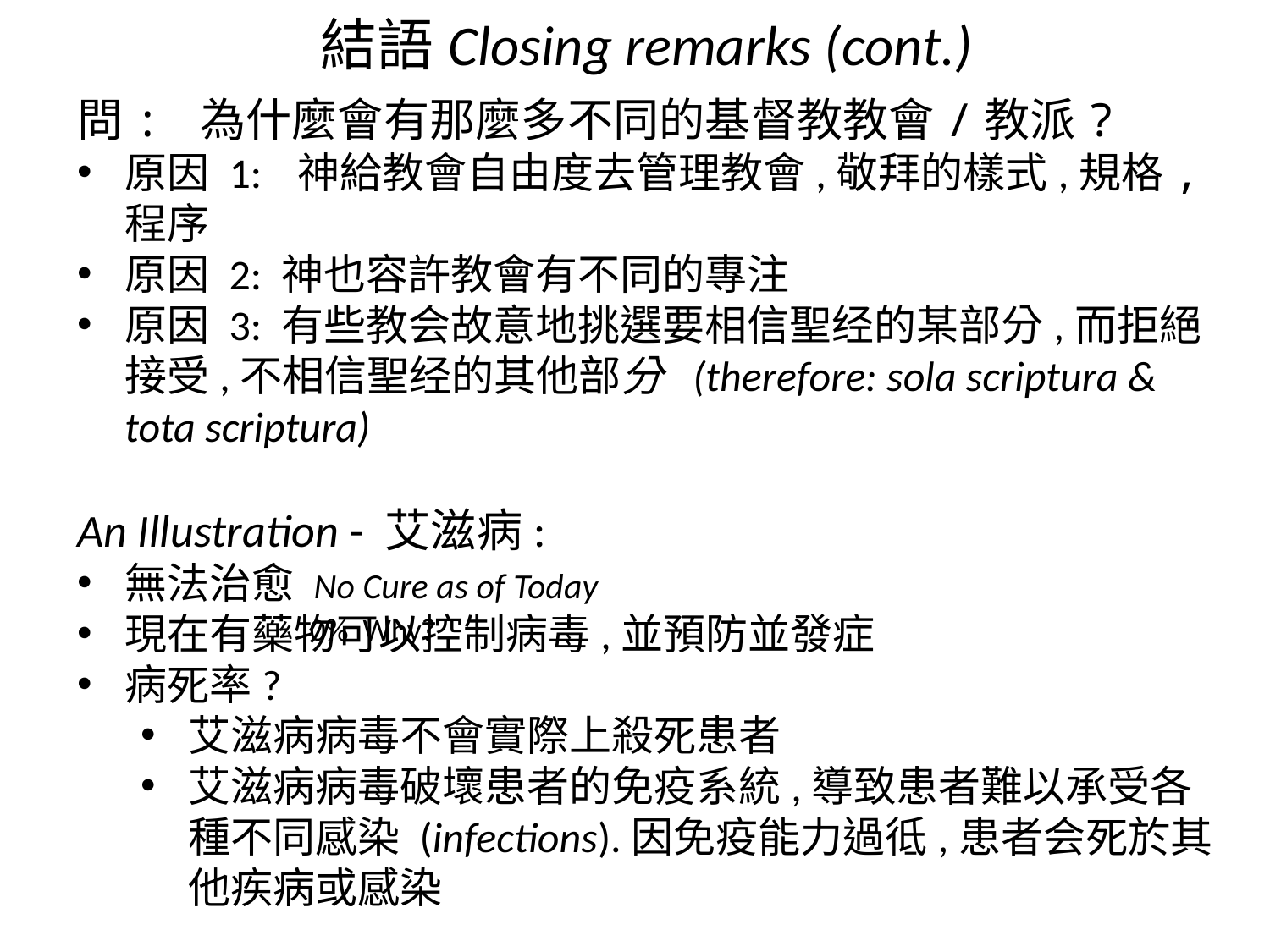

結語 Closing remarks (cont.)
問: 為什麼會有那麼多不同的基督教教會/教派?
原因 1: 神給教會自由度去管理教會,敬拜的樣式,規格,程序
原因 2: 神也容許教會有不同的專注
原因 3: 有些教会故意地挑選要相信聖经的某部分,而拒絕接受,不相信聖经的其他部分  (therefore: sola scriptura & tota scriptura)

An Illustration - 艾滋病:
無法治愈 No Cure as of Today
現在有藥物可以控制病毒,並預防並發症
病死率?
艾滋病病毒不會實際上殺死患者
艾滋病病毒破壞患者的免疫系統,導致患者難以承受各種不同感染 (infections).因免疫能力過彽,患者会死於其他疾病或感染
0%  Why?